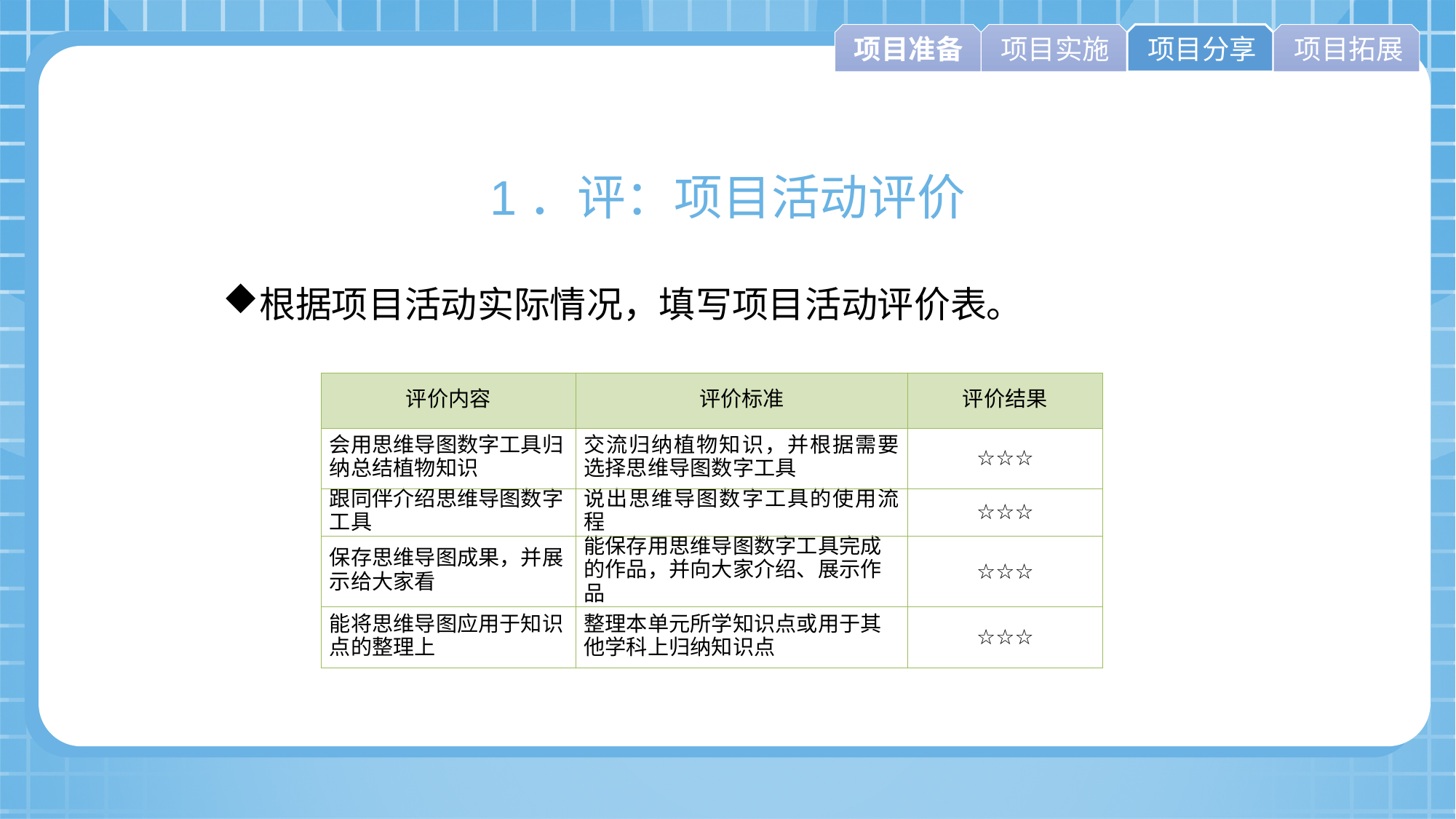

项目准备
项目实施
项目分享
项目拓展
1．评：项目活动评价

根据项目活动实际情况，填写项目活动评价表。
| 评价内容 | 评价标准 | 评价结果 |
| --- | --- | --- |
| 会用思维导图数字工具归纳总结植物知识 | 交流归纳植物知识，并根据需要选择思维导图数字工具 | ☆☆☆ |
| 跟同伴介绍思维导图数字工具 | 说出思维导图数字工具的使用流程 | ☆☆☆ |
| 保存思维导图成果，并展示给大家看 | 能保存用思维导图数字工具完成的作品，并向大家介绍、展示作品 | ☆☆☆ |
| 能将思维导图应用于知识点的整理上 | 整理本单元所学知识点或用于其他学科上归纳知识点 | ☆☆☆ |